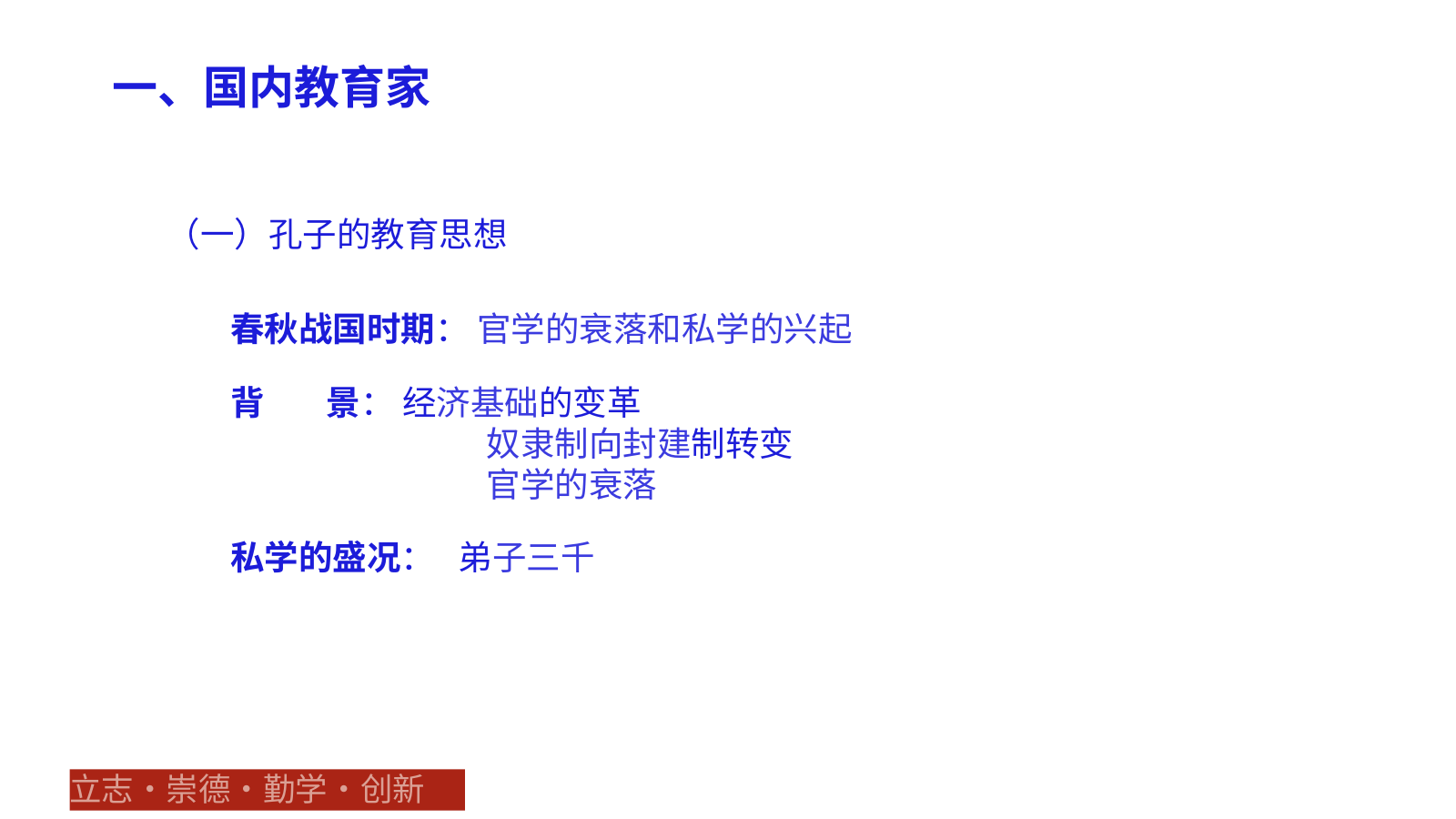

一、国内教育家
（一）孔子的教育思想
春秋战国时期： 官学的衰落和私学的兴起
背        景： 经济基础的变革
奴隶制向封建制转变
官学的衰落
私学的盛况：   弟子三千
立志•崇德•勤学•创新